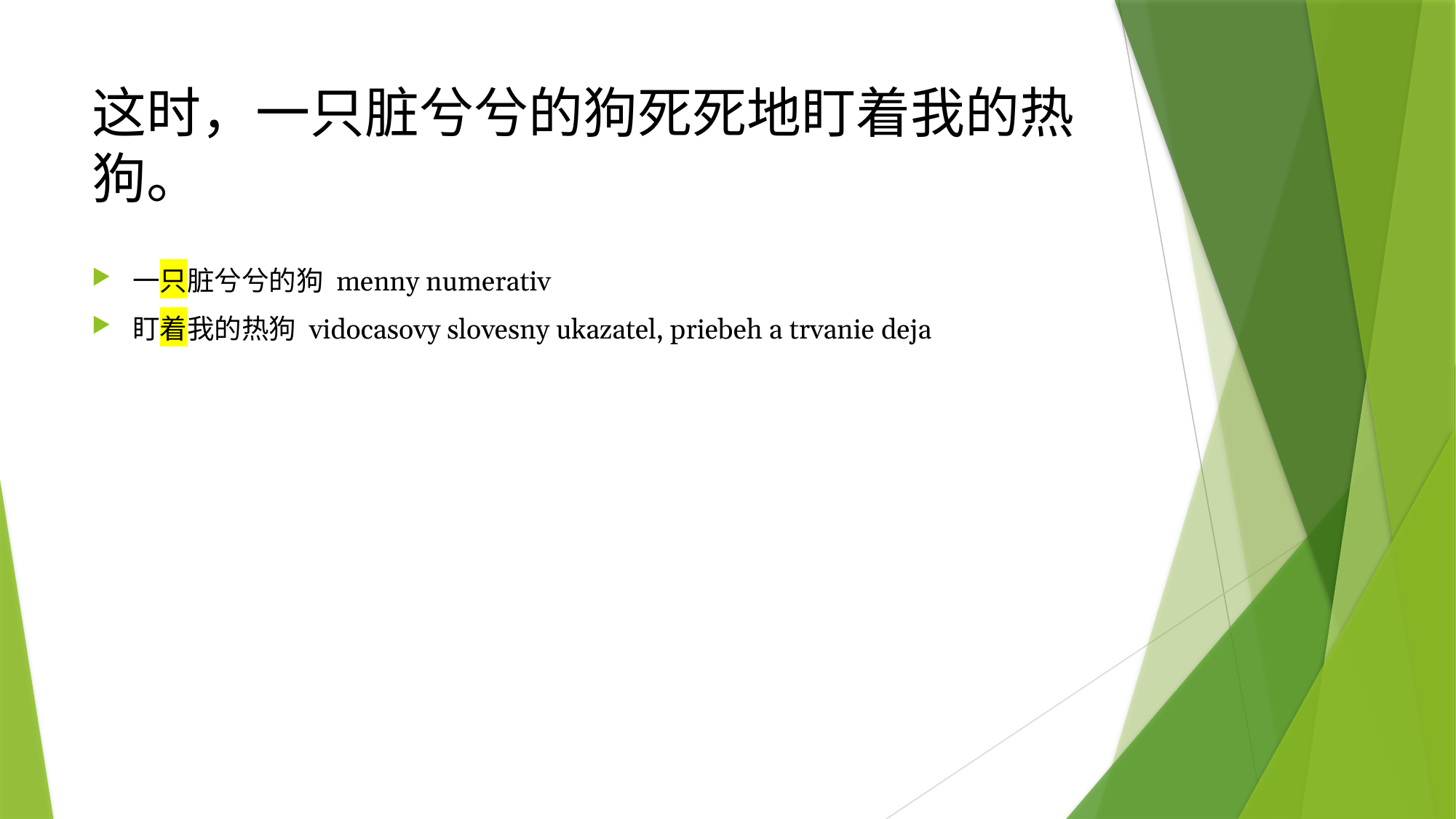

# 这时，一只脏兮兮的狗死死地盯着我的热狗。
一只脏兮兮的狗 menny numerativ
盯着我的热狗 vidocasovy slovesny ukazatel, priebeh a trvanie deja